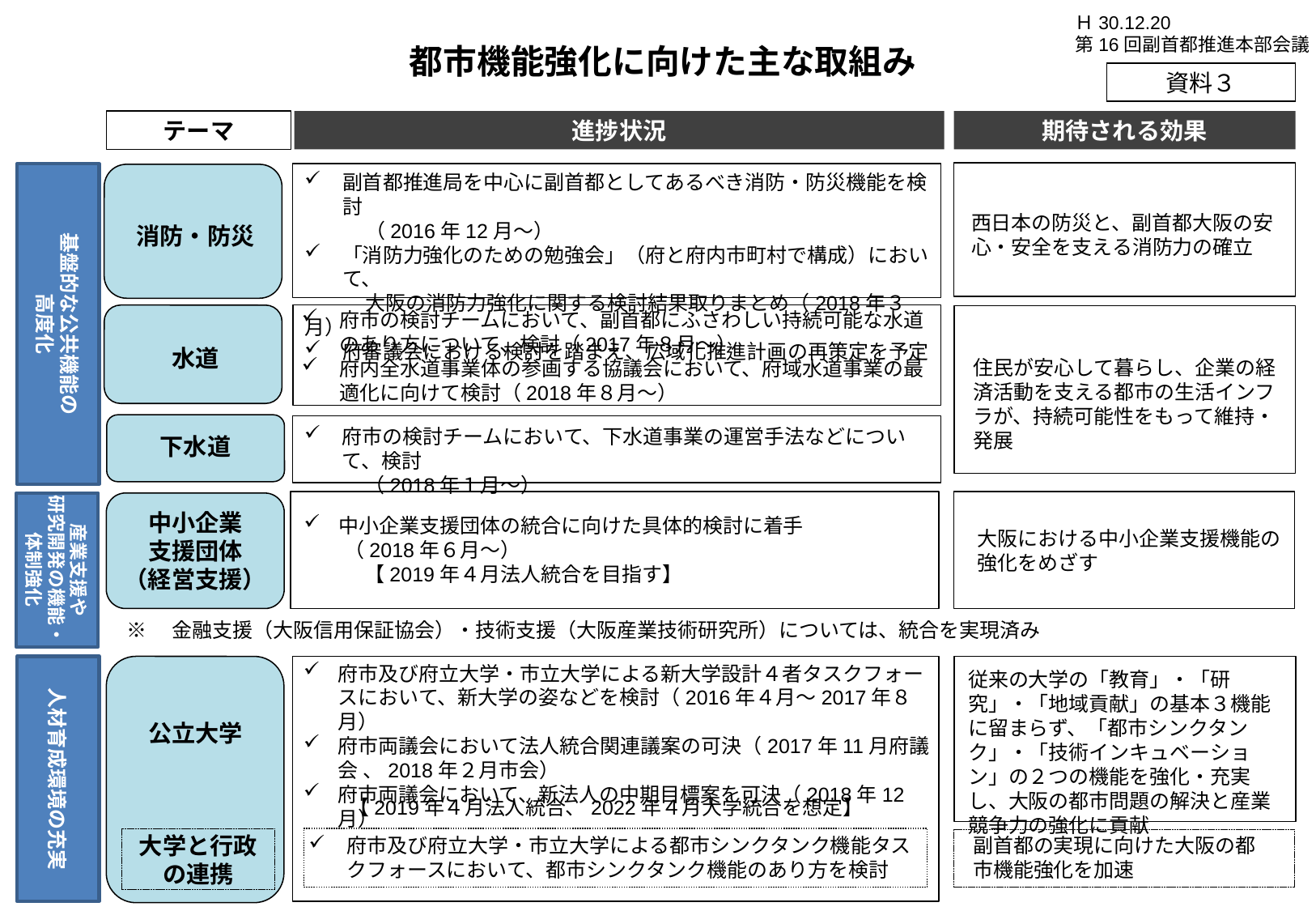

Ｈ30.12.20
第16回副首都推進本部会議
都市機能強化に向けた主な取組み
資料３
テーマ
進捗状況
期待される効果

基盤的な公共機能の
高度化

副首都推進局を中心に副首都としてあるべき消防・防災機能を検討
　　　（2016年12月～）
「消防力強化のための勉強会」（府と府内市町村で構成）において、
　　　大阪の消防力強化に関する検討結果取りまとめ（2018年３月）
府審議会における検討を踏まえ、広域化推進計画の再策定を予定
西日本の防災と、副首都大阪の安心・安全を支える消防力の確立
消防・防災
府市の検討チームにおいて、副首都にふさわしい持続可能な水道のあり方について、検討（2017年８月～）
府内全水道事業体の参画する協議会において、府域水道事業の最適化に向けて検討（2018年８月～）

水道
住民が安心して暮らし、企業の経済活動を支える都市の生活インフラが、持続可能性をもって維持・発展

下水道

府市の検討チームにおいて、下水道事業の運営手法などについて、検討
　　　（2018年１月～）

産業支援や
研究開発の機能・
体制強化

中小企業
支援団体
（経営支援）
中小企業支援団体の統合に向けた具体的検討に着手
　　（2018年６月～）
　　　【2019年４月法人統合を目指す】
大阪における中小企業支援機能の強化をめざす
※　金融支援（大阪信用保証協会）・技術支援（大阪産業技術研究所）については、統合を実現済み
人材育成環境の充実

府市及び府立大学・市立大学による新大学設計４者タスクフォースにおいて、新大学の姿などを検討（2016年４月～2017年８月）
府市両議会において法人統合関連議案の可決（2017年11月府議会 、2018年２月市会）
府市両議会において、新法人の中期目標案を可決（2018年12月）

従来の大学の「教育」・「研究」・「地域貢献」の基本３機能に留まらず、「都市シンクタンク」・「技術インキュベーション」の２つの機能を強化・充実し、大阪の都市問題の解決と産業競争力の強化に貢献
公立大学
　　【2019年４月法人統合、2022年４月大学統合を想定】
大学と行政
の連携
府市及び府立大学・市立大学による都市シンクタンク機能タスクフォースにおいて、都市シンクタンク機能のあり方を検討

副首都の実現に向けた大阪の都市機能強化を加速